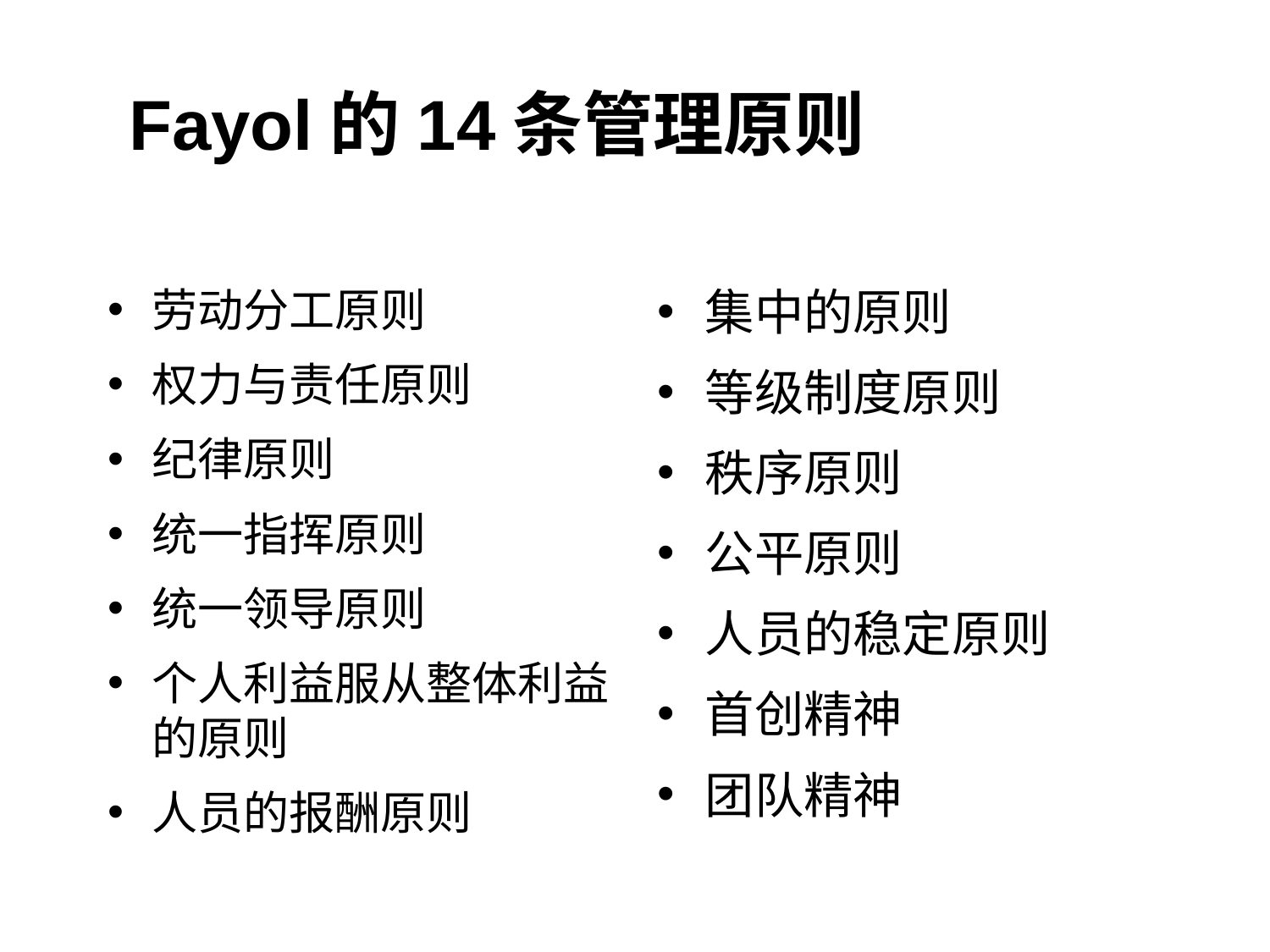

Fayol的14条管理原则
劳动分工原则
权力与责任原则
纪律原则
统一指挥原则
统一领导原则
个人利益服从整体利益的原则
人员的报酬原则
集中的原则
等级制度原则
秩序原则
公平原则
人员的稳定原则
首创精神
团队精神